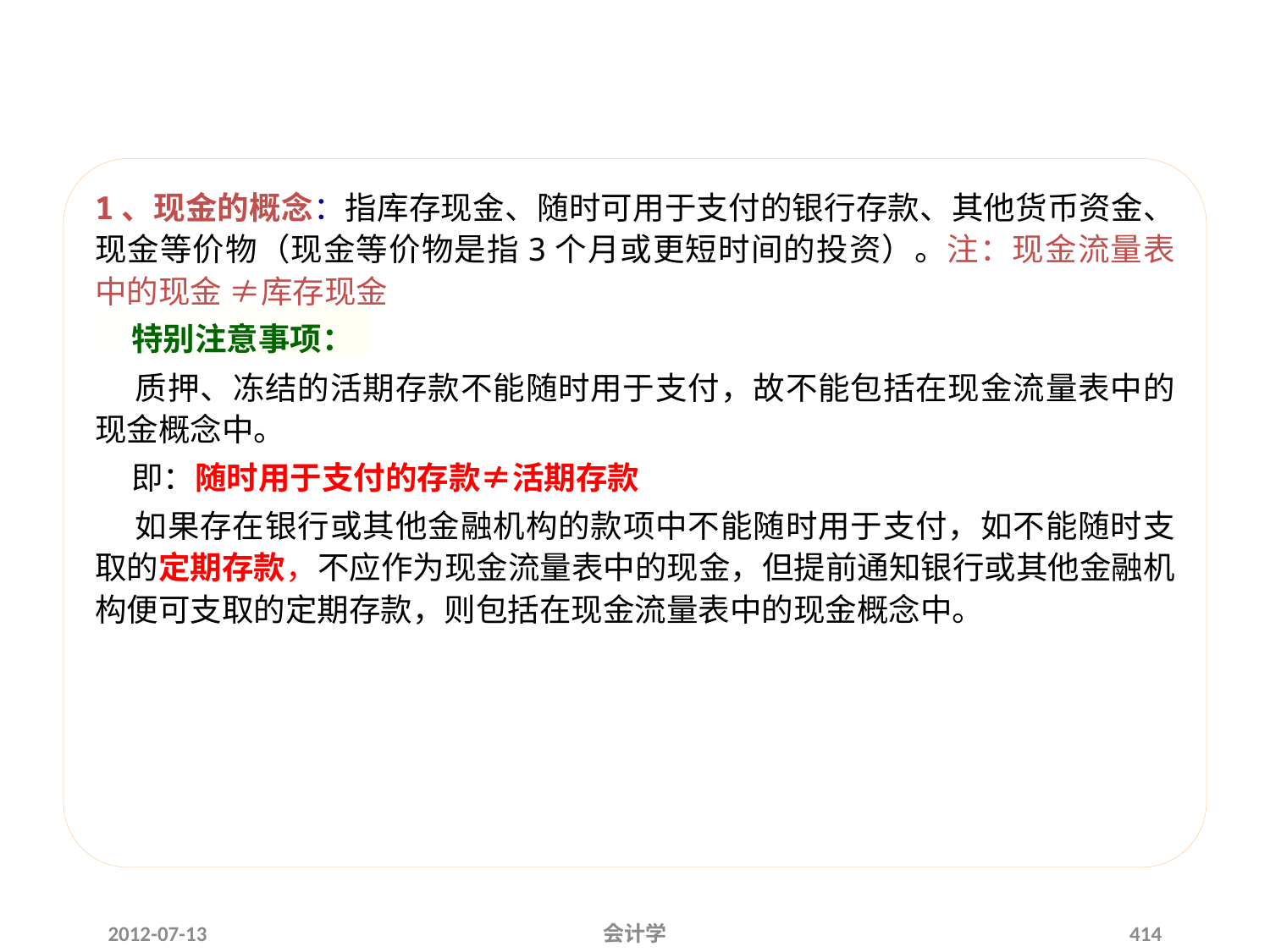

（二）现金流量表的几个基本概念
1、现金的概念：指库存现金、随时可用于支付的银行存款、其他货币资金、现金等价物（现金等价物是指3个月或更短时间的投资）。注：现金流量表中的现金 ≠库存现金
    特别注意事项：
    质押、冻结的活期存款不能随时用于支付，故不能包括在现金流量表中的现金概念中。
    即：随时用于支付的存款≠活期存款
    如果存在银行或其他金融机构的款项中不能随时用于支付，如不能随时支取的定期存款，不应作为现金流量表中的现金，但提前通知银行或其他金融机构便可支取的定期存款，则包括在现金流量表中的现金概念中。

2012-07-13
会计学
414